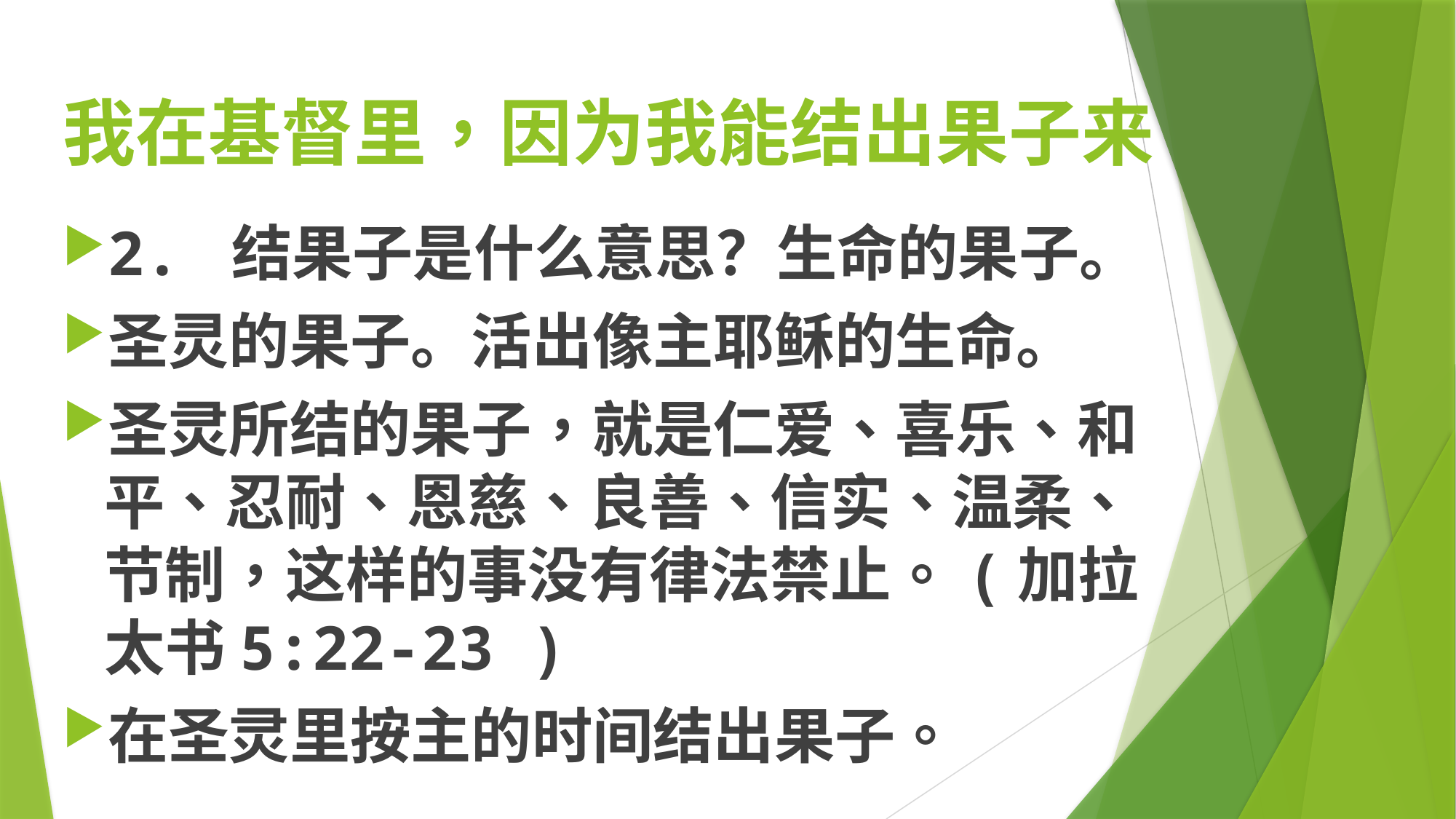

# 我在基督里，因为我能结出果子来
2. 结果子是什么意思？生命的果子。
圣灵的果子。活出像主耶稣的生命。
圣灵所结的果子，就是仁爱、喜乐、和平、忍耐、恩慈、良善、信实、温柔、节制，这样的事没有律法禁止。(加拉太书5:22-23 )
在圣灵里按主的时间结出果子。